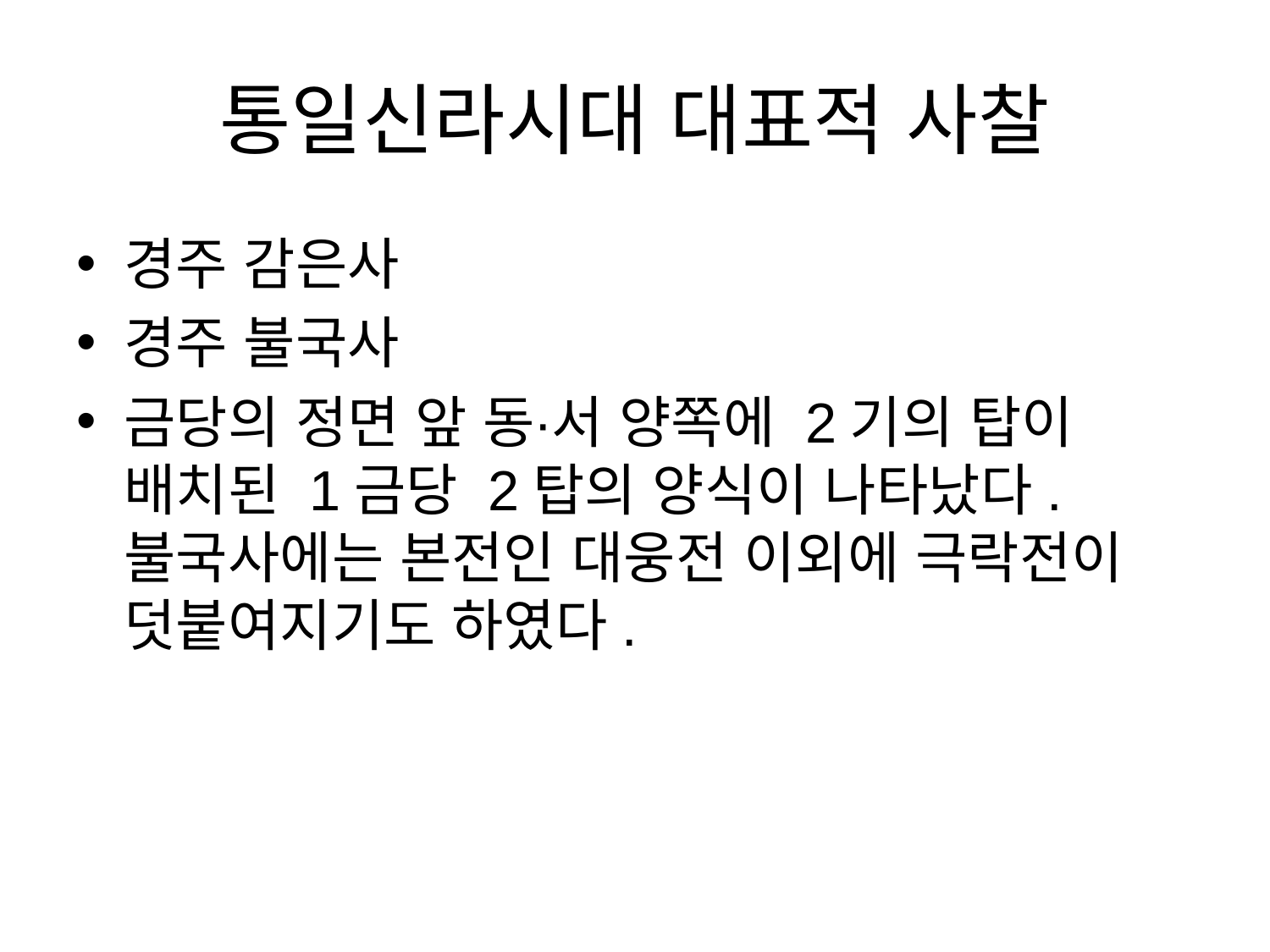

# 통일신라시대 대표적 사찰
경주 감은사
경주 불국사
금당의 정면 앞 동∙서 양쪽에 2기의 탑이 배치된 1금당 2탑의 양식이 나타났다. 불국사에는 본전인 대웅전 이외에 극락전이 덧붙여지기도 하였다.